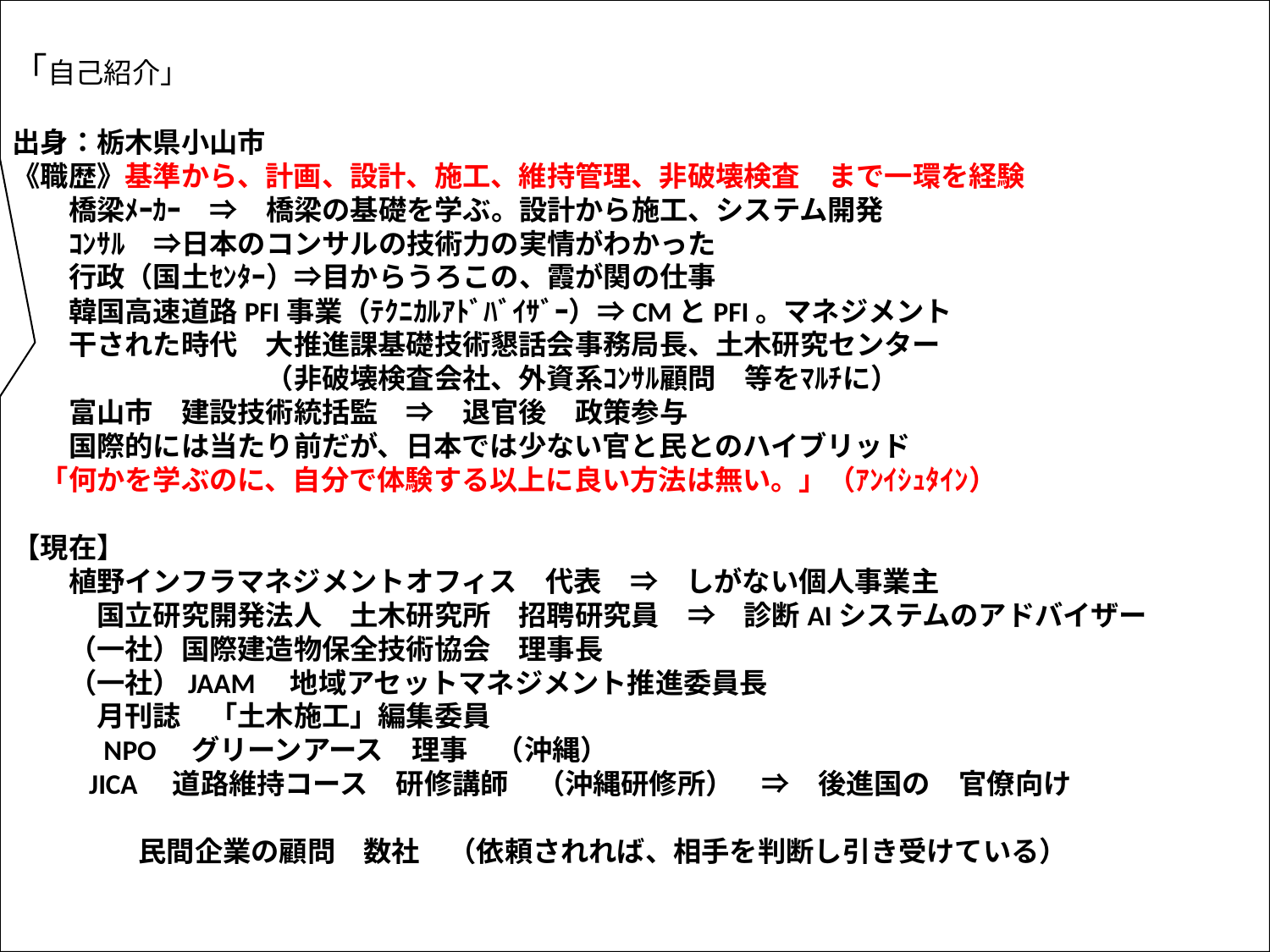

「自己紹介」

出身：栃木県小山市
《職歴》基準から、計画、設計、施工、維持管理、非破壊検査　まで一環を経験
　　橋梁ﾒｰｶｰ　⇒　橋梁の基礎を学ぶ。設計から施工、システム開発
　　ｺﾝｻﾙ　⇒日本のコンサルの技術力の実情がわかった
　　行政（国土ｾﾝﾀｰ）⇒目からうろこの、霞が関の仕事
　　韓国高速道路PFI事業（ﾃｸﾆｶﾙｱﾄﾞﾊﾞｲｻﾞｰ）⇒CMとPFI。マネジメント
　　干された時代　大推進課基礎技術懇話会事務局長、土木研究センター
　　　　　　　　　（非破壊検査会社、外資系ｺﾝｻﾙ顧問　等をﾏﾙﾁに）
　　富山市　建設技術統括監　⇒　退官後　政策参与
　　国際的には当たり前だが、日本では少ない官と民とのハイブリッド
　「何かを学ぶのに、自分で体験する以上に良い方法は無い。」（ｱﾝｲｼｭﾀｲﾝ）

【現在】
　　植野インフラマネジメントオフィス　代表　⇒　しがない個人事業主
　　　国立研究開発法人　土木研究所　招聘研究員　⇒　診断AIシステムのアドバイザー
　　（一社）国際建造物保全技術協会　理事長
　　（一社）JAAM　地域アセットマネジメント推進委員長
　　　月刊誌　「土木施工」編集委員
　　　NPO　グリーンアース　理事　（沖縄）
　JICA　道路維持コース　研修講師　（沖縄研修所）　⇒　後進国の　官僚向け

　　　民間企業の顧問　数社　（依頼されれば、相手を判断し引き受けている）

-3-